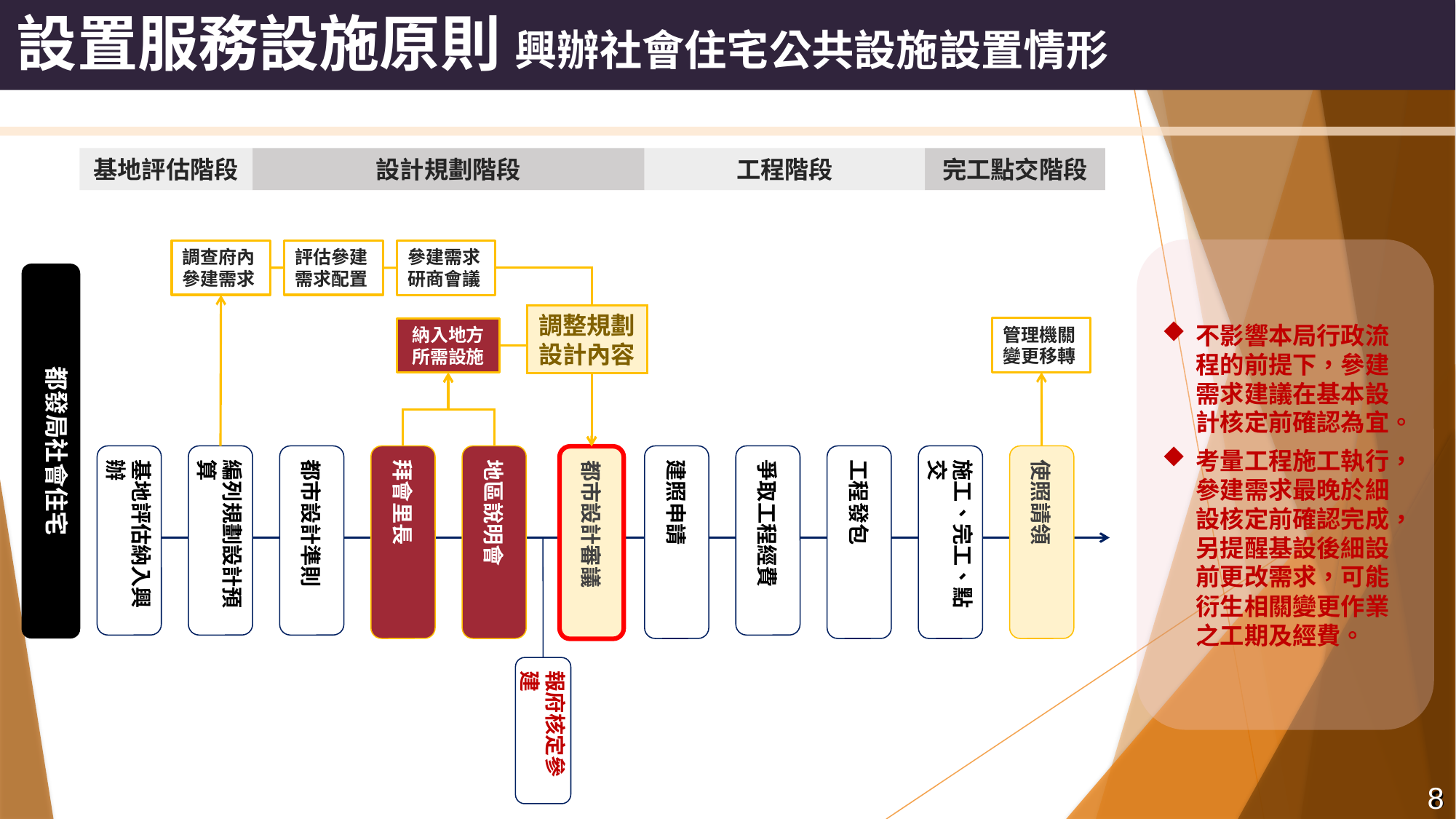

設置服務設施原則 興辦社會住宅公共設施設置情形

基地評估階段
設計規劃階段
工程階段
完工點交階段
不影響本局行政流程的前提下，參建需求建議在基本設計核定前確認為宜。
考量工程施工執行，參建需求最晚於細設核定前確認完成，另提醒基設後細設前更改需求，可能衍生相關變更作業之工期及經費。
評估參建需求配置
調查府內參建需求
參建需求研商會議
都發局社會住宅
調整規劃設計內容
管理機關變更移轉
納入地方所需設施
基地評估納入興辦
編列規劃設計預算
都市設計準則
拜會里長
地區說明會
建照申請
爭取工程經費
工程發包
施工、完工、點交
使照請領
都市設計審議
報府核定參建
8